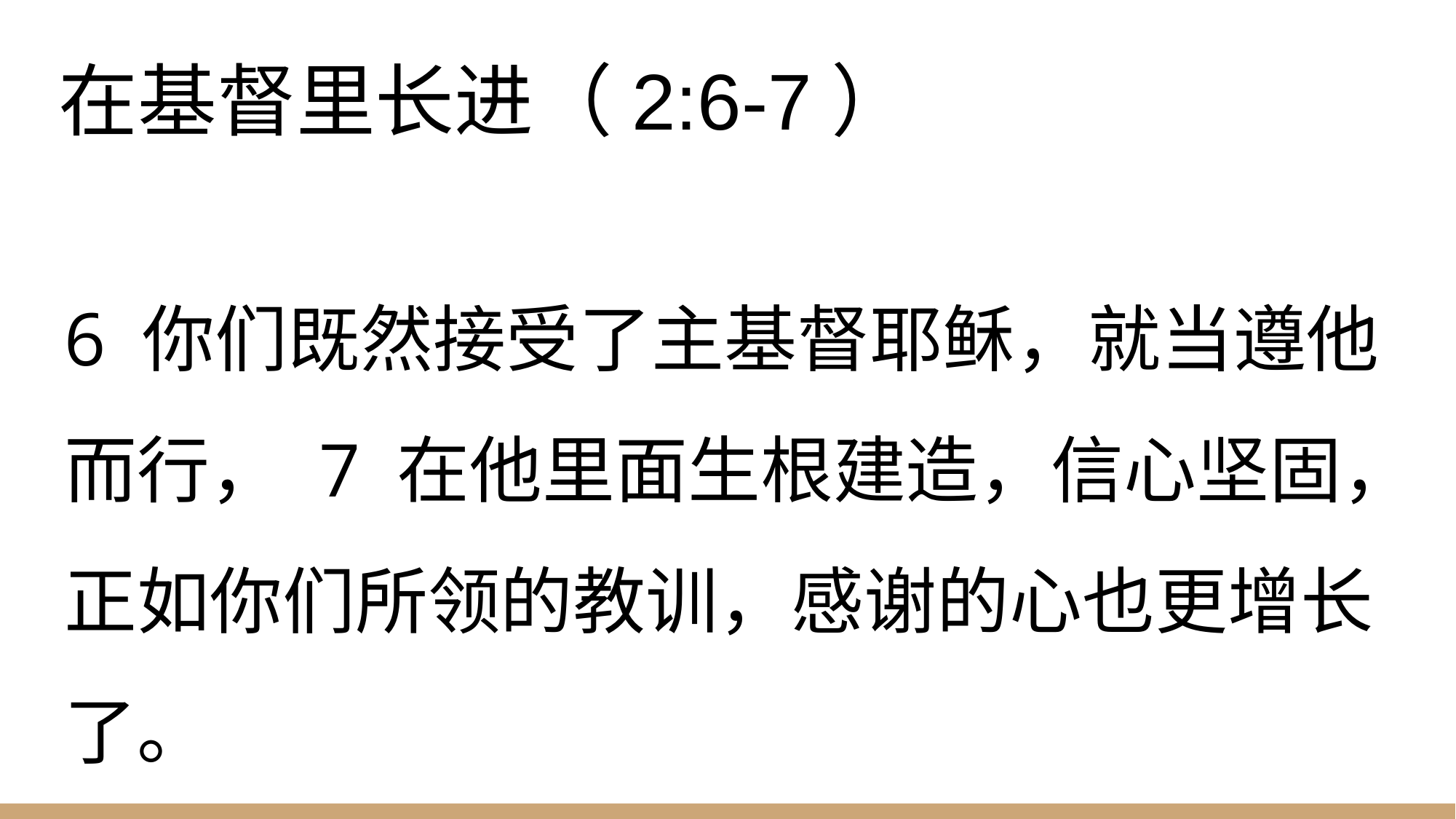

# 在基督里长进（2:6-7）
6 你们既然接受了主基督耶稣，就当遵他而行， 7 在他里面生根建造，信心坚固，正如你们所领的教训，感谢的心也更增长了。